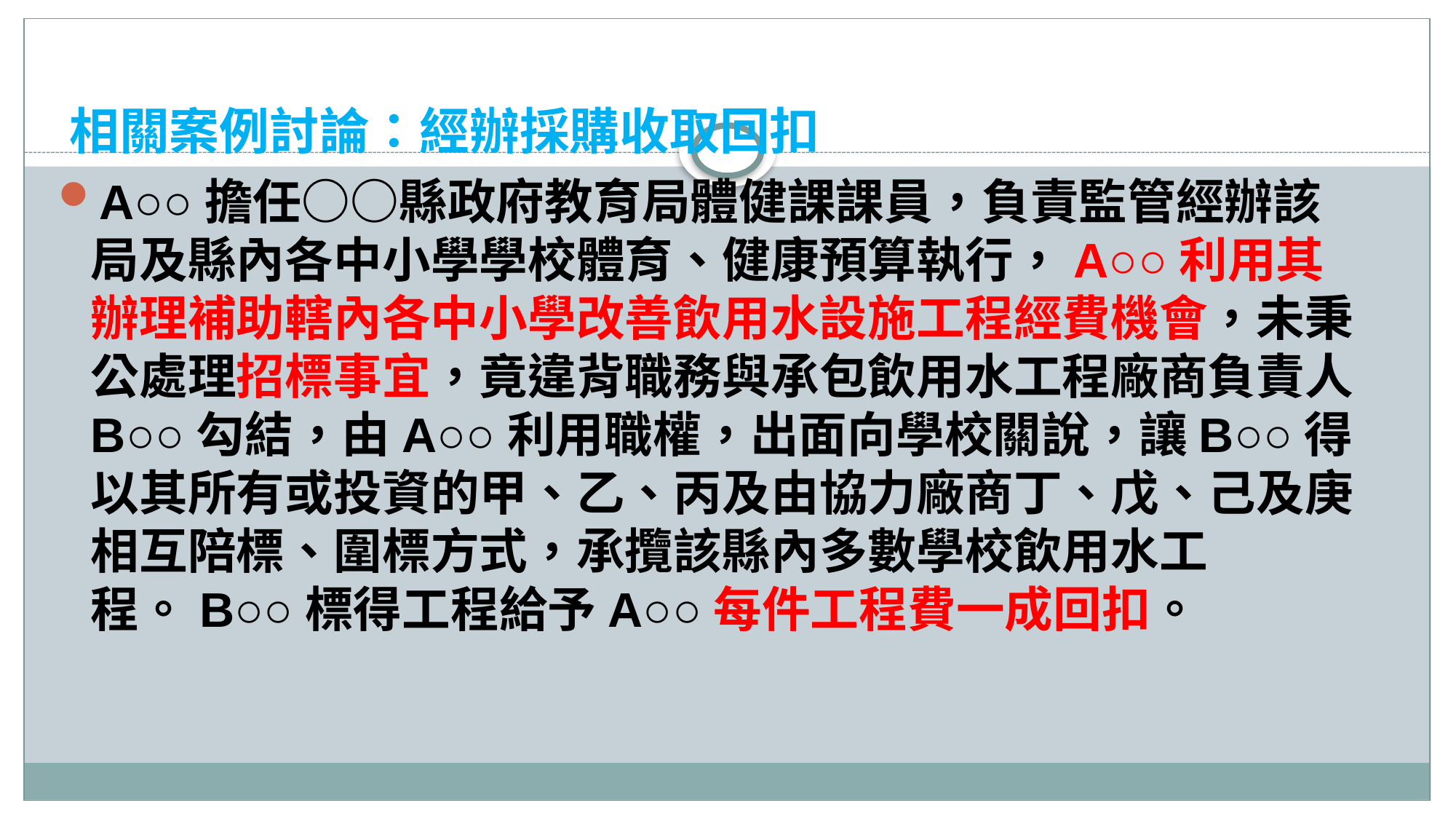

# 相關案例討論：經辦採購收取回扣
A○○擔任○○縣政府教育局體健課課員，負責監管經辦該局及縣內各中小學學校體育、健康預算執行，A○○利用其辦理補助轄內各中小學改善飲用水設施工程經費機會，未秉公處理招標事宜，竟違背職務與承包飲用水工程廠商負責人B○○勾結，由A○○利用職權，出面向學校關說，讓B○○得以其所有或投資的甲、乙、丙及由協力廠商丁、戊、己及庚相互陪標、圍標方式，承攬該縣內多數學校飲用水工程。B○○標得工程給予A○○每件工程費一成回扣。